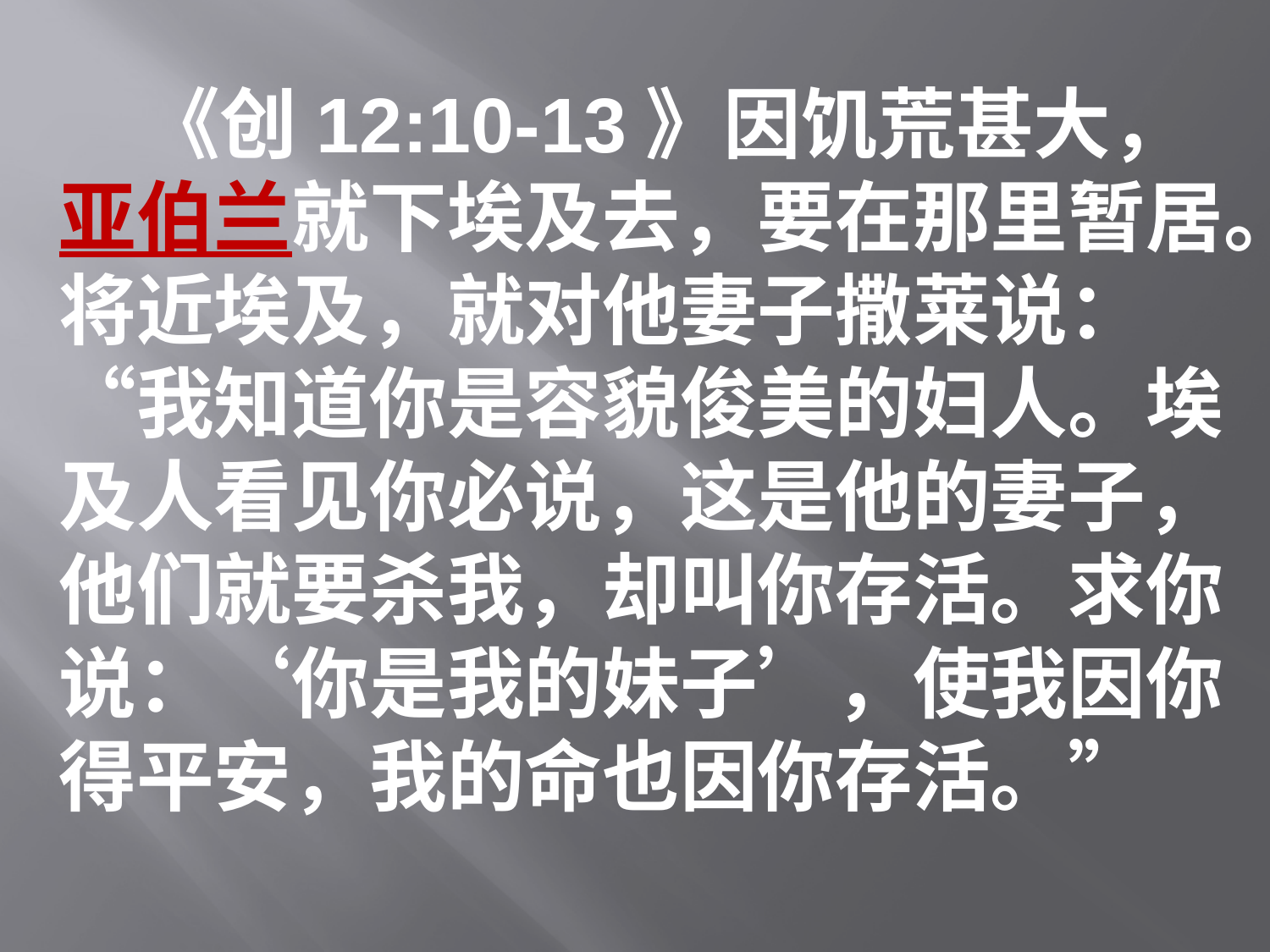

#
          《创12:10-13》因饥荒甚大，亚伯兰就下埃及去，要在那里暂居。将近埃及，就对他妻子撒莱说：“我知道你是容貌俊美的妇人。埃及人看见你必说，这是他的妻子，他们就要杀我，却叫你存活。求你说：‘你是我的妹子’，使我因你得平安，我的命也因你存活。”